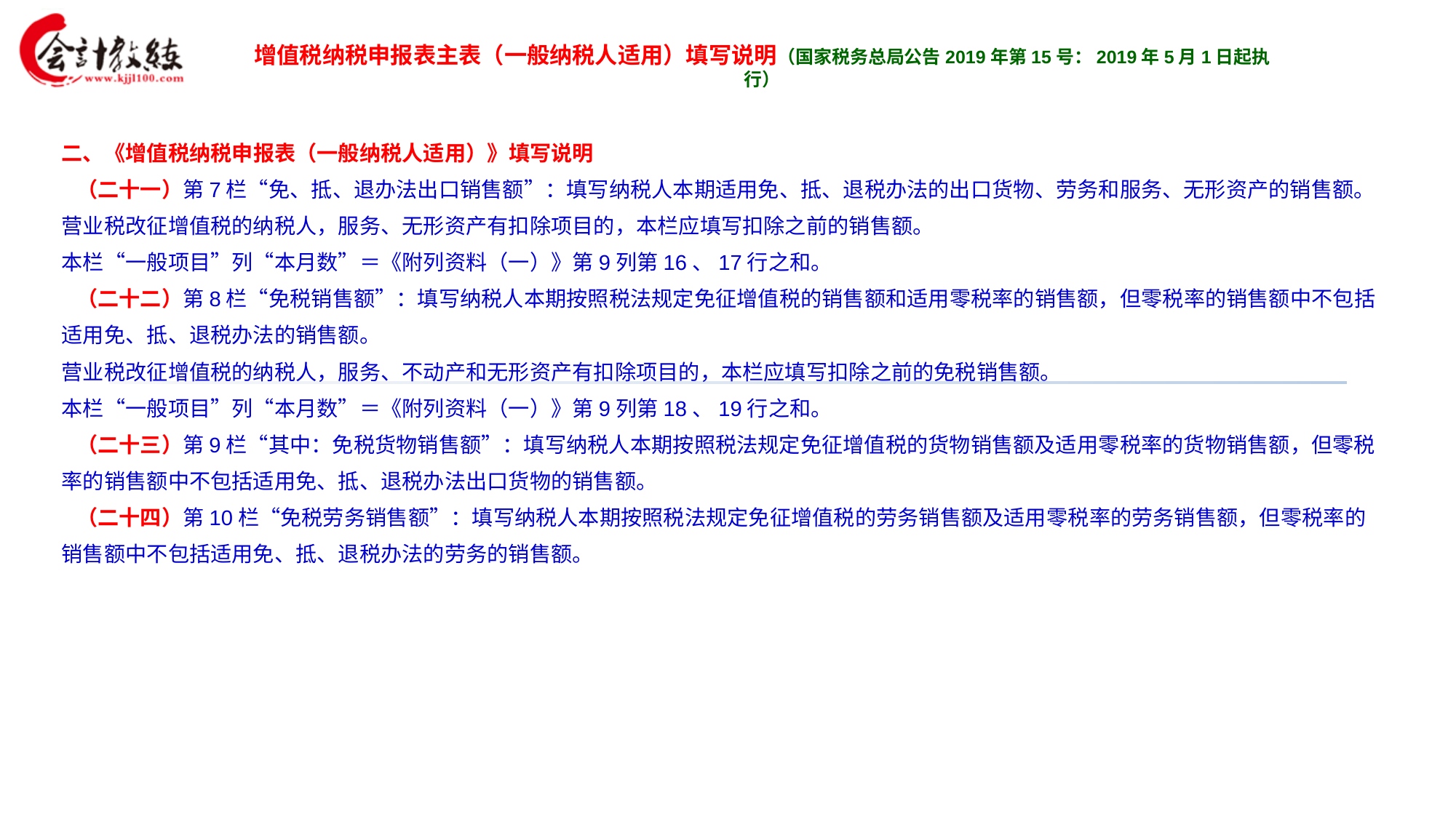

增值税纳税申报表主表（一般纳税人适用）填写说明（国家税务总局公告2019年第15号：2019年5月1日起执行）
二、《增值税纳税申报表（一般纳税人适用）》填写说明
  （二十一）第7栏“免、抵、退办法出口销售额”：填写纳税人本期适用免、抵、退税办法的出口货物、劳务和服务、无形资产的销售额。
营业税改征增值税的纳税人，服务、无形资产有扣除项目的，本栏应填写扣除之前的销售额。
本栏“一般项目”列“本月数”＝《附列资料（一）》第9列第16、17行之和。
  （二十二）第8栏“免税销售额”：填写纳税人本期按照税法规定免征增值税的销售额和适用零税率的销售额，但零税率的销售额中不包括适用免、抵、退税办法的销售额。
营业税改征增值税的纳税人，服务、不动产和无形资产有扣除项目的，本栏应填写扣除之前的免税销售额。
本栏“一般项目”列“本月数”＝《附列资料（一）》第9列第18、19行之和。
  （二十三）第9栏“其中：免税货物销售额”：填写纳税人本期按照税法规定免征增值税的货物销售额及适用零税率的货物销售额，但零税率的销售额中不包括适用免、抵、退税办法出口货物的销售额。
  （二十四）第10栏“免税劳务销售额”：填写纳税人本期按照税法规定免征增值税的劳务销售额及适用零税率的劳务销售额，但零税率的销售额中不包括适用免、抵、退税办法的劳务的销售额。